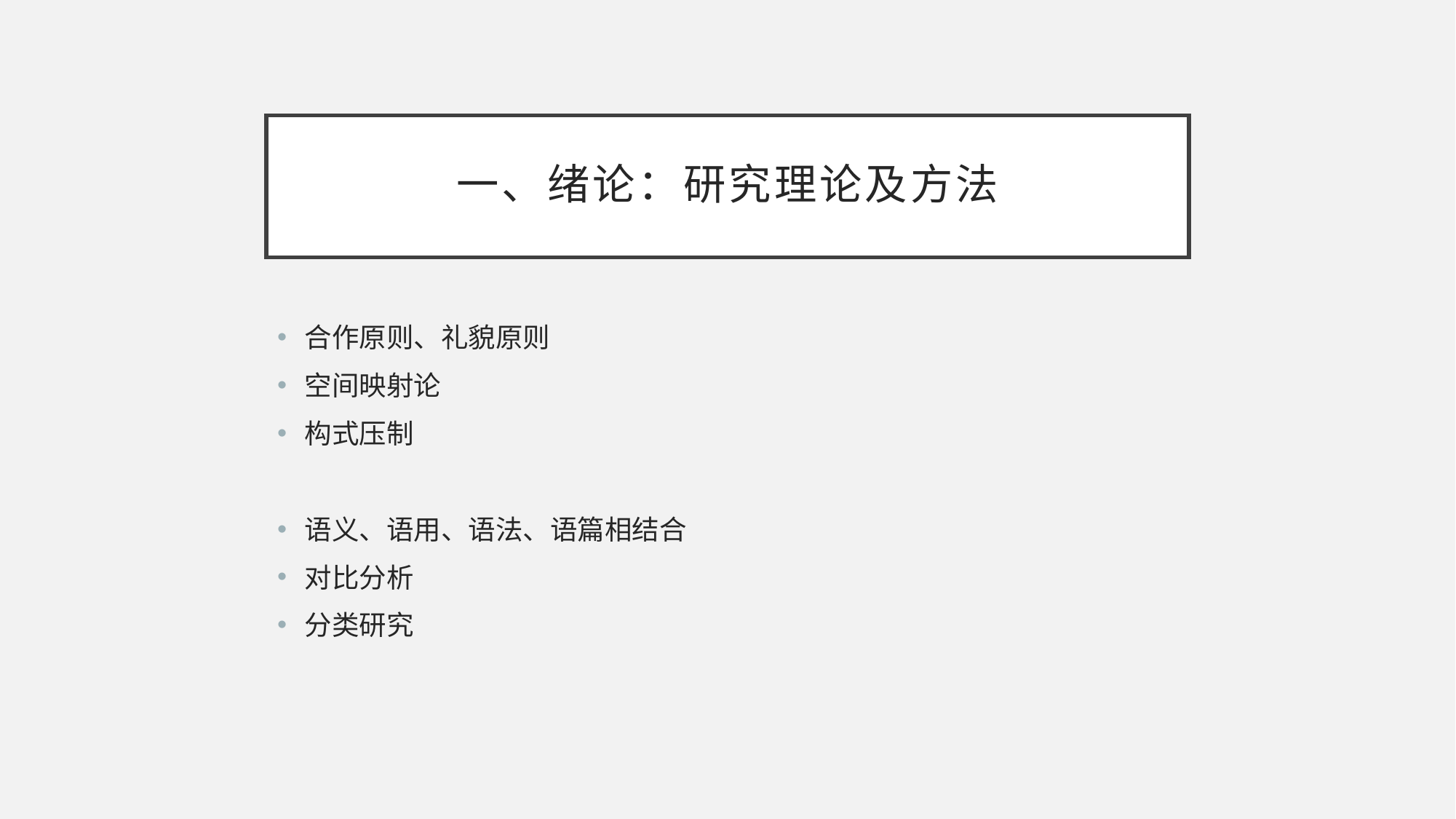

# 一、绪论：研究理论及方法
合作原则、礼貌原则
空间映射论
构式压制

语义、语用、语法、语篇相结合
对比分析
分类研究